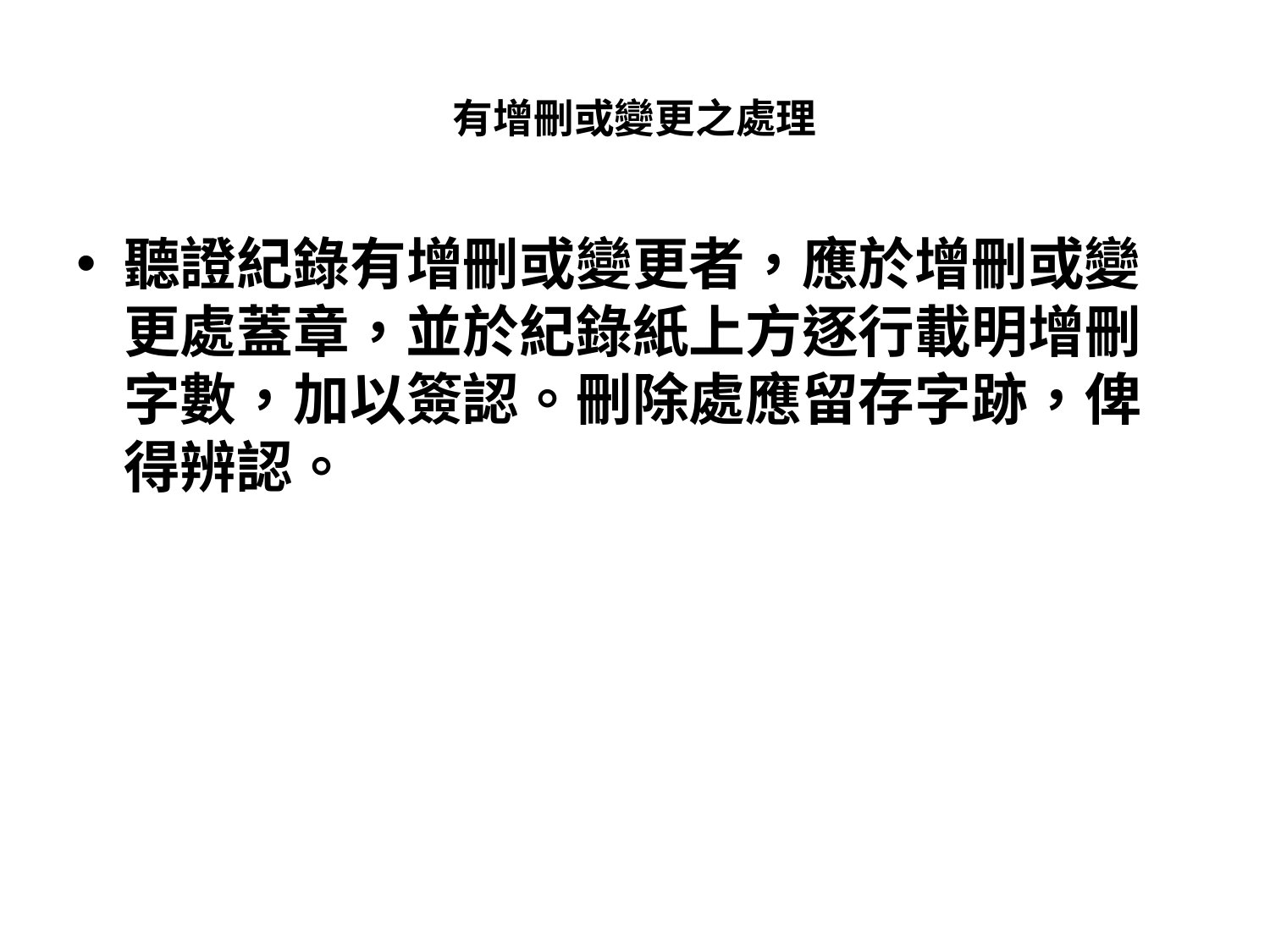

# 有增刪或變更之處理
聽證紀錄有增刪或變更者，應於增刪或變更處蓋章，並於紀錄紙上方逐行載明增刪字數，加以簽認。刪除處應留存字跡，俾得辨認。